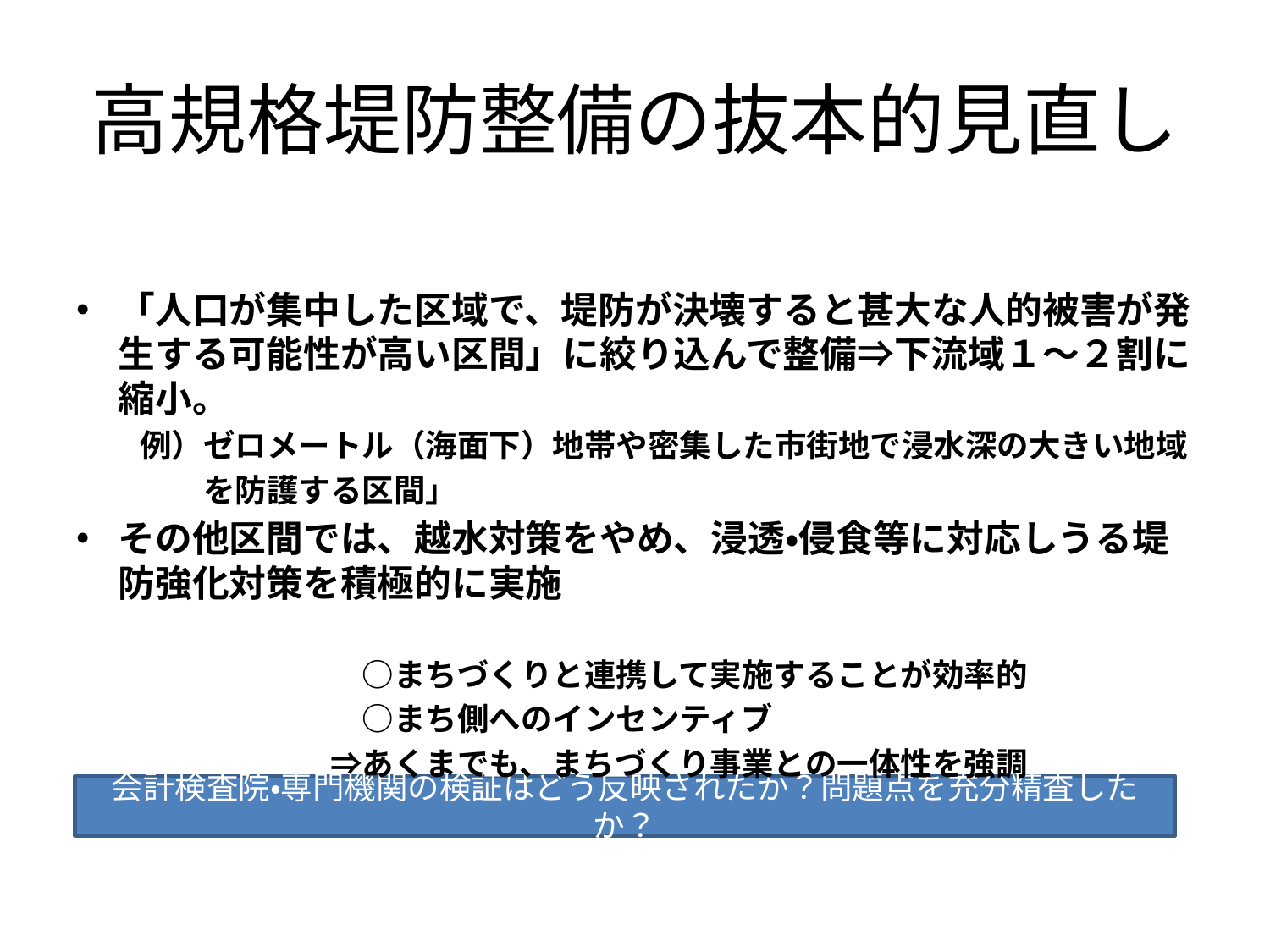

# 高規格堤防整備の抜本的見直し

「人口が集中した区域で、堤防が決壊すると甚大な人的被害が発生する可能性が高い区間」に絞り込んで整備⇒下流域１～２割に縮小。
　　例）ゼロメートル（海面下）地帯や密集した市街地で浸水深の大きい地域
　　　　を防護する区間」
その他区間では、越水対策をやめ、浸透・侵食等に対応しうる堤防強化対策を積極的に実施

　　　　　　　　　○まちづくりと連携して実施することが効率的
　　　　　　　　　○まち側へのインセンティブ
　　　　　　　　⇒あくまでも、まちづくり事業との一体性を強調

会計検査院・専門機関の検証はどう反映されたか？問題点を充分精査したか？